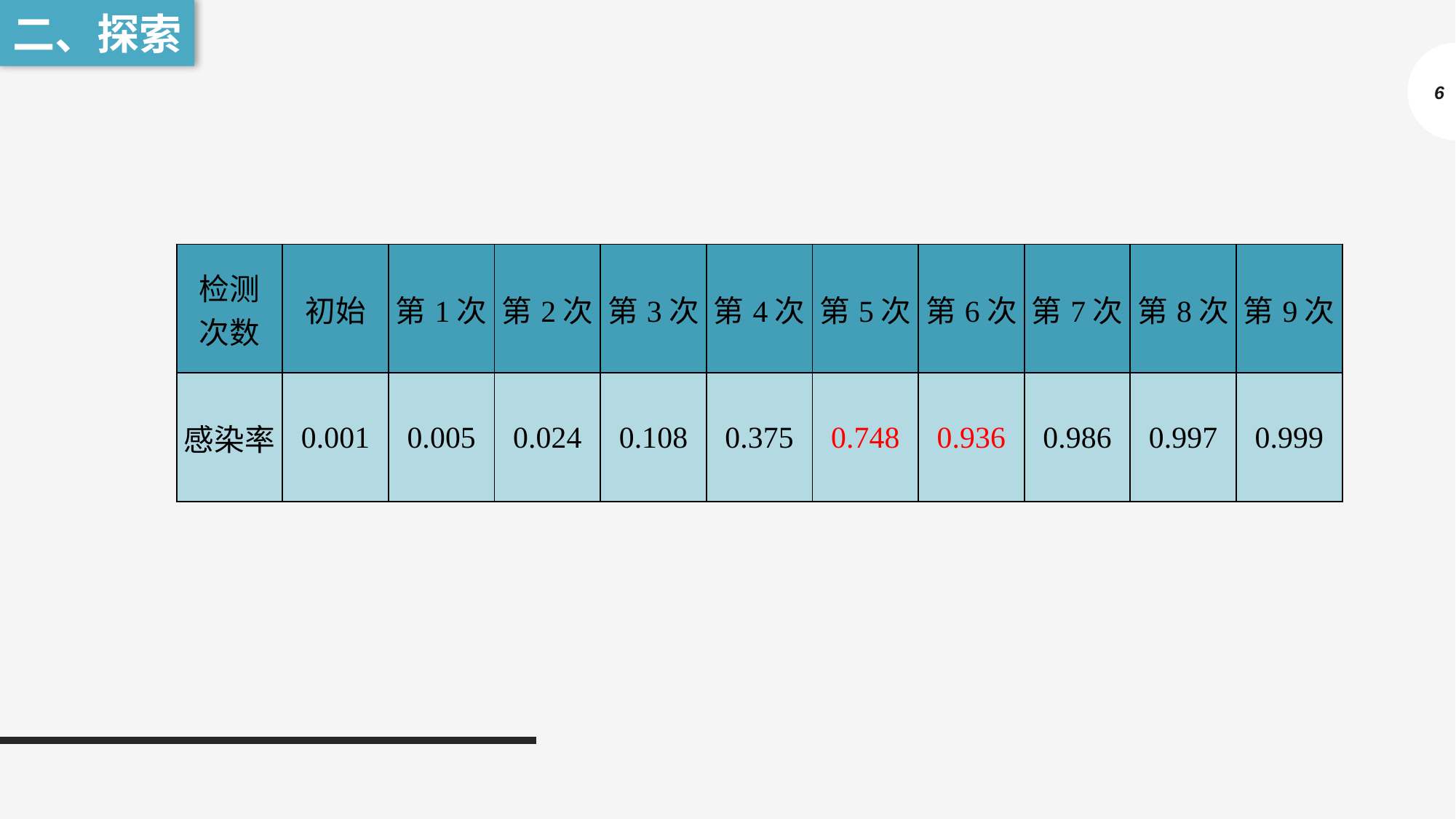

二、探索
6
| 检测 次数 | 初始 | 第1次 | 第2次 | 第3次 | 第4次 | 第5次 | 第6次 | 第7次 | 第8次 | 第9次 |
| --- | --- | --- | --- | --- | --- | --- | --- | --- | --- | --- |
| 感染率 | 0.001 | 0.005 | 0.024 | 0.108 | 0.375 | 0.748 | 0.936 | 0.986 | 0.997 | 0.999 |